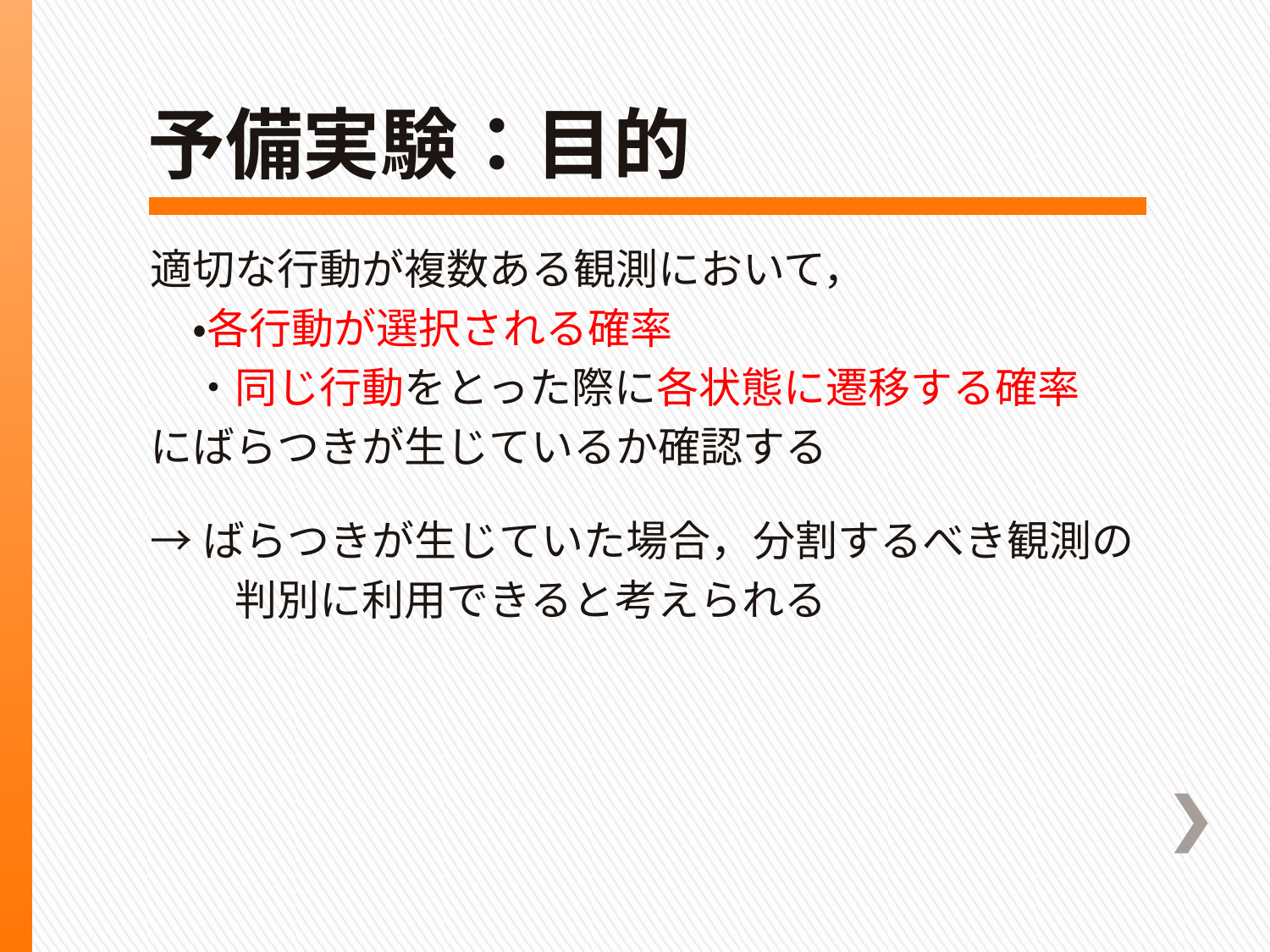

# 予備実験：目的
適切な行動が複数ある観測において，
　・各行動が選択される確率
　・同じ行動をとった際に各状態に遷移する確率
にばらつきが生じているか確認する

→ばらつきが生じていた場合，分割するべき観測の
　　判別に利用できると考えられる